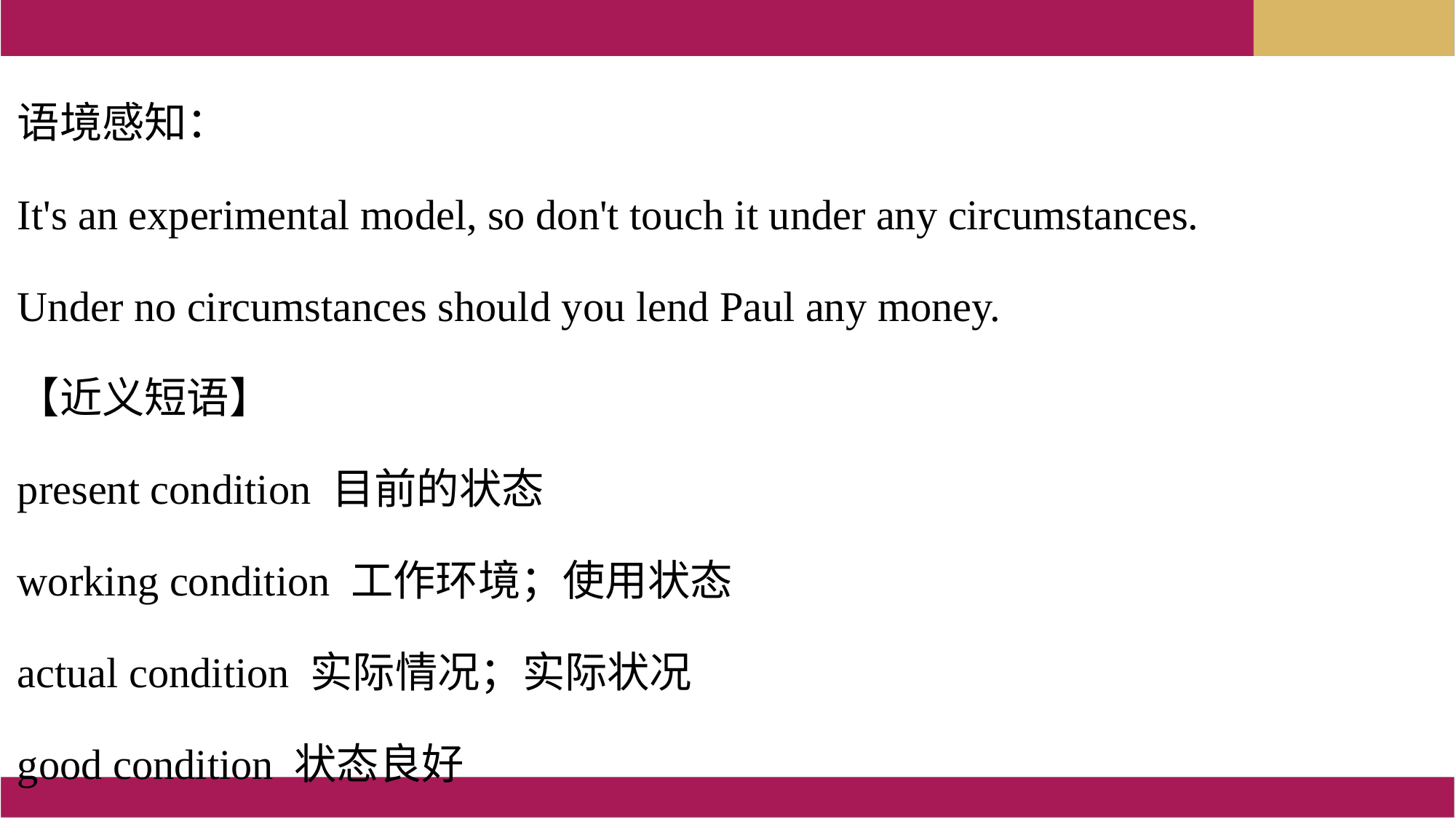

语境感知：
It's an experimental model, so don't touch it under any circumstances.
Under no circumstances should you lend Paul any money.
【近义短语】
present condition 目前的状态
working condition 工作环境；使用状态
actual condition 实际情况；实际状况
good condition 状态良好